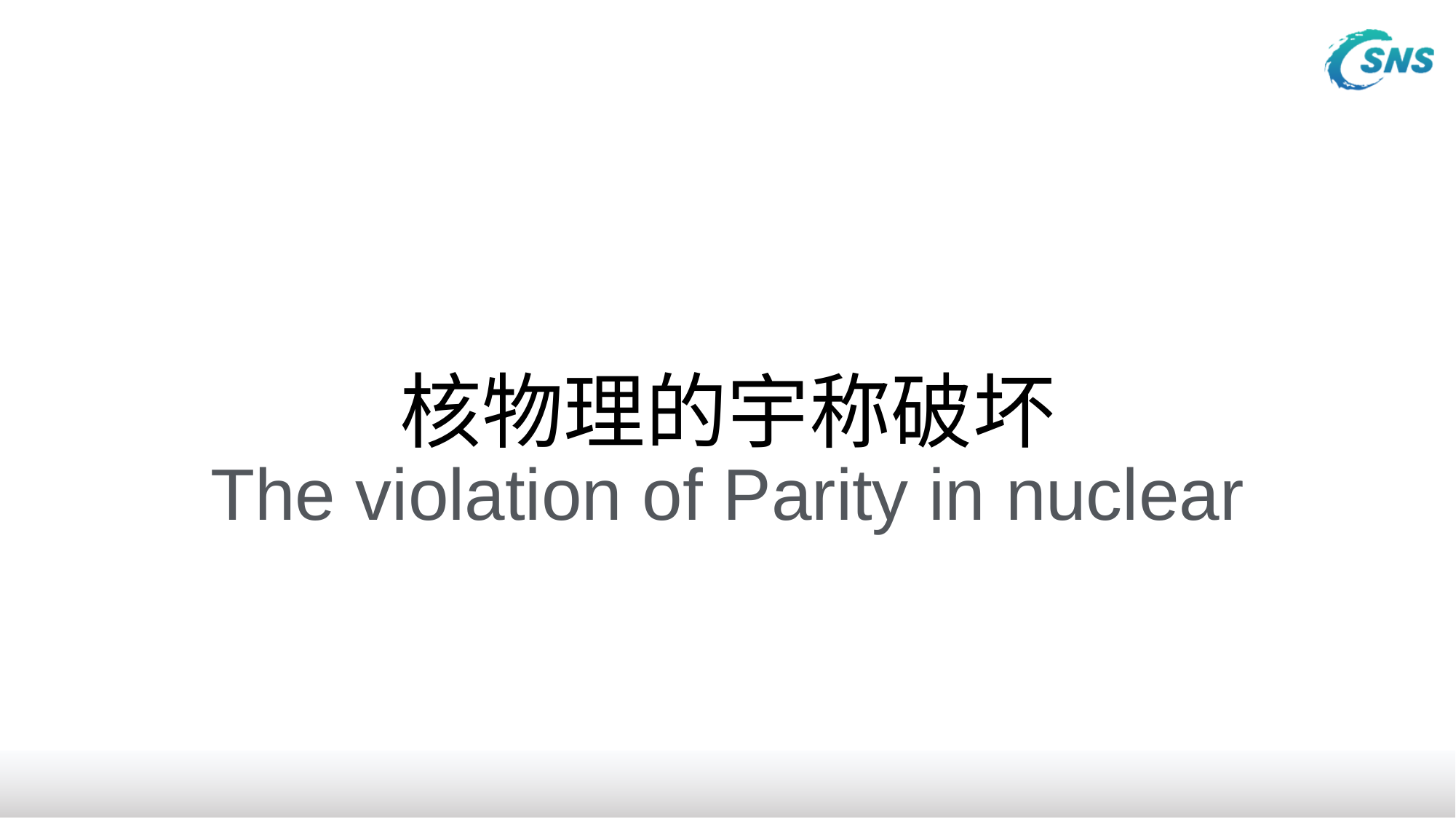

核物理的宇称破坏
The violation of Parity in nuclear